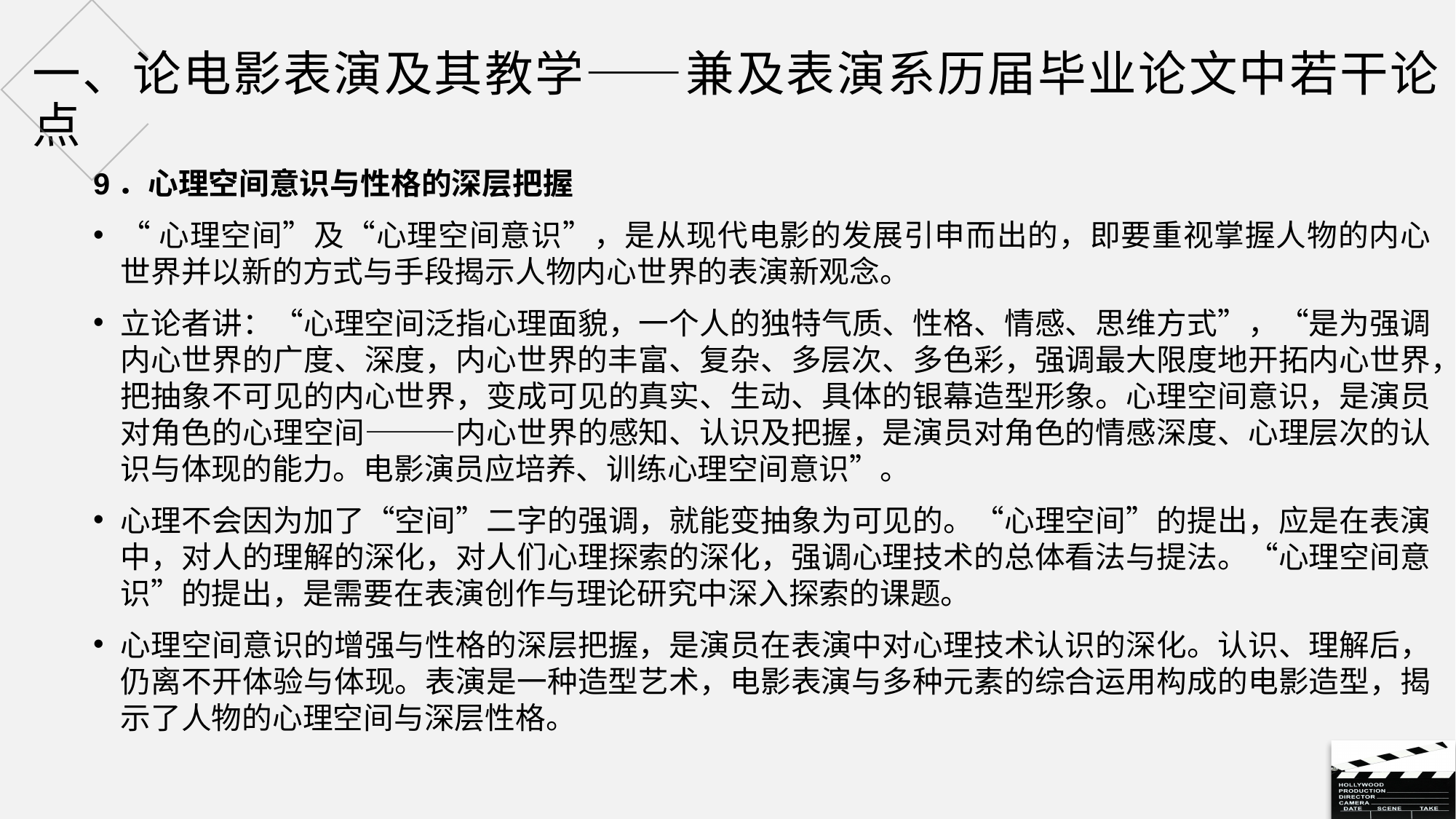

# 一、论电影表演及其教学——兼及表演系历届毕业论文中若干论点
9．心理空间意识与性格的深层把握
“心理空间”及“心理空间意识”，是从现代电影的发展引申而出的，即要重视掌握人物的内心世界并以新的方式与手段揭示人物内心世界的表演新观念。
立论者讲：“心理空间泛指心理面貌，一个人的独特气质、性格、情感、思维方式”，“是为强调内心世界的广度、深度，内心世界的丰富、复杂、多层次、多色彩，强调最大限度地开拓内心世界，把抽象不可见的内心世界，变成可见的真实、生动、具体的银幕造型形象。心理空间意识，是演员对角色的心理空间———内心世界的感知、认识及把握，是演员对角色的情感深度、心理层次的认识与体现的能力。电影演员应培养、训练心理空间意识”。
心理不会因为加了“空间”二字的强调，就能变抽象为可见的。“心理空间”的提出，应是在表演中，对人的理解的深化，对人们心理探索的深化，强调心理技术的总体看法与提法。“心理空间意识”的提出，是需要在表演创作与理论研究中深入探索的课题。
心理空间意识的增强与性格的深层把握，是演员在表演中对心理技术认识的深化。认识、理解后，仍离不开体验与体现。表演是一种造型艺术，电影表演与多种元素的综合运用构成的电影造型，揭示了人物的心理空间与深层性格。